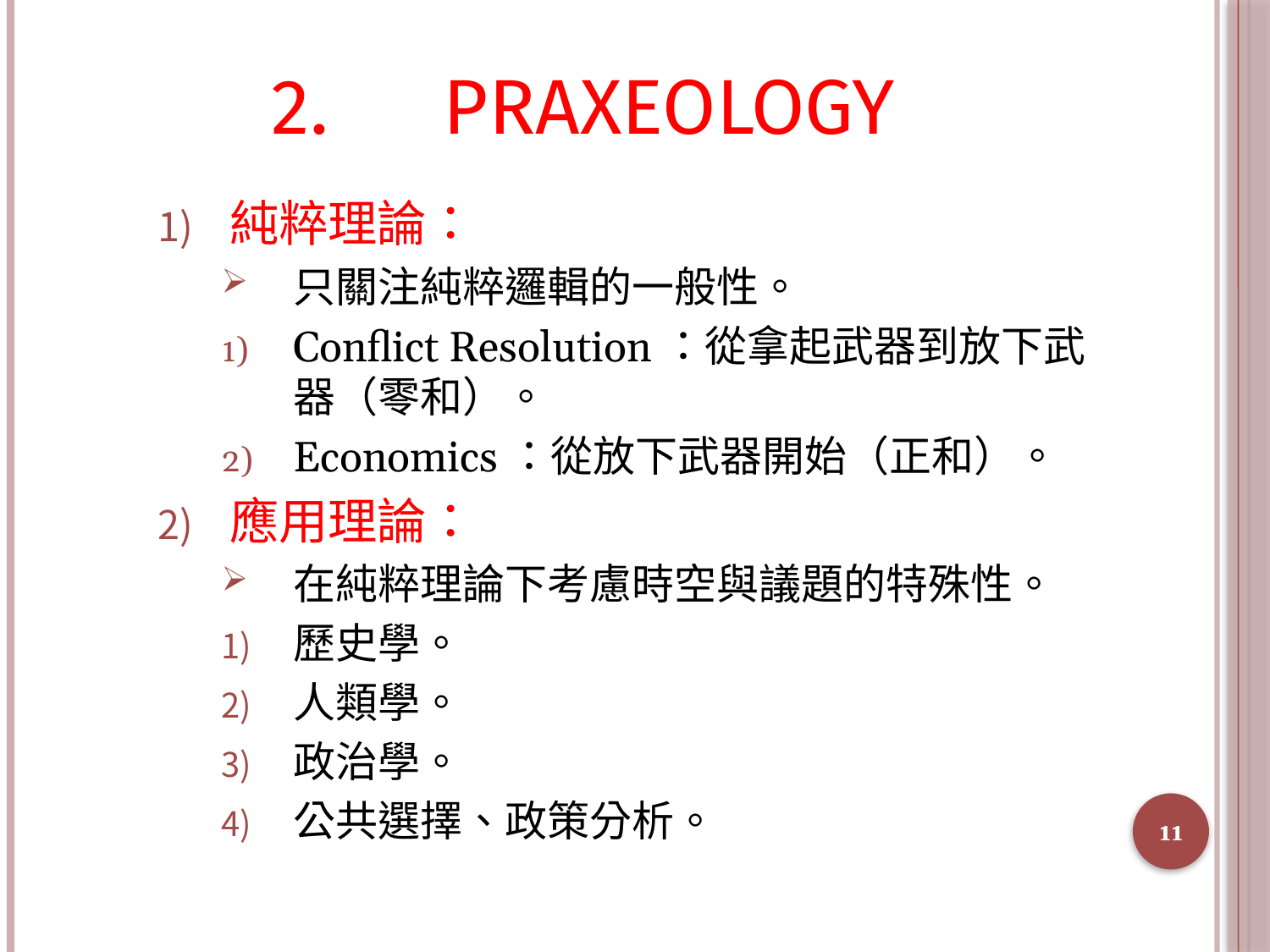

# 2.　Praxeology
純粹理論：
只關注純粹邏輯的一般性。
Conflict Resolution：從拿起武器到放下武器（零和）。
Economics：從放下武器開始（正和）。
應用理論：
在純粹理論下考慮時空與議題的特殊性。
歷史學。
人類學。
政治學。
公共選擇、政策分析。
11